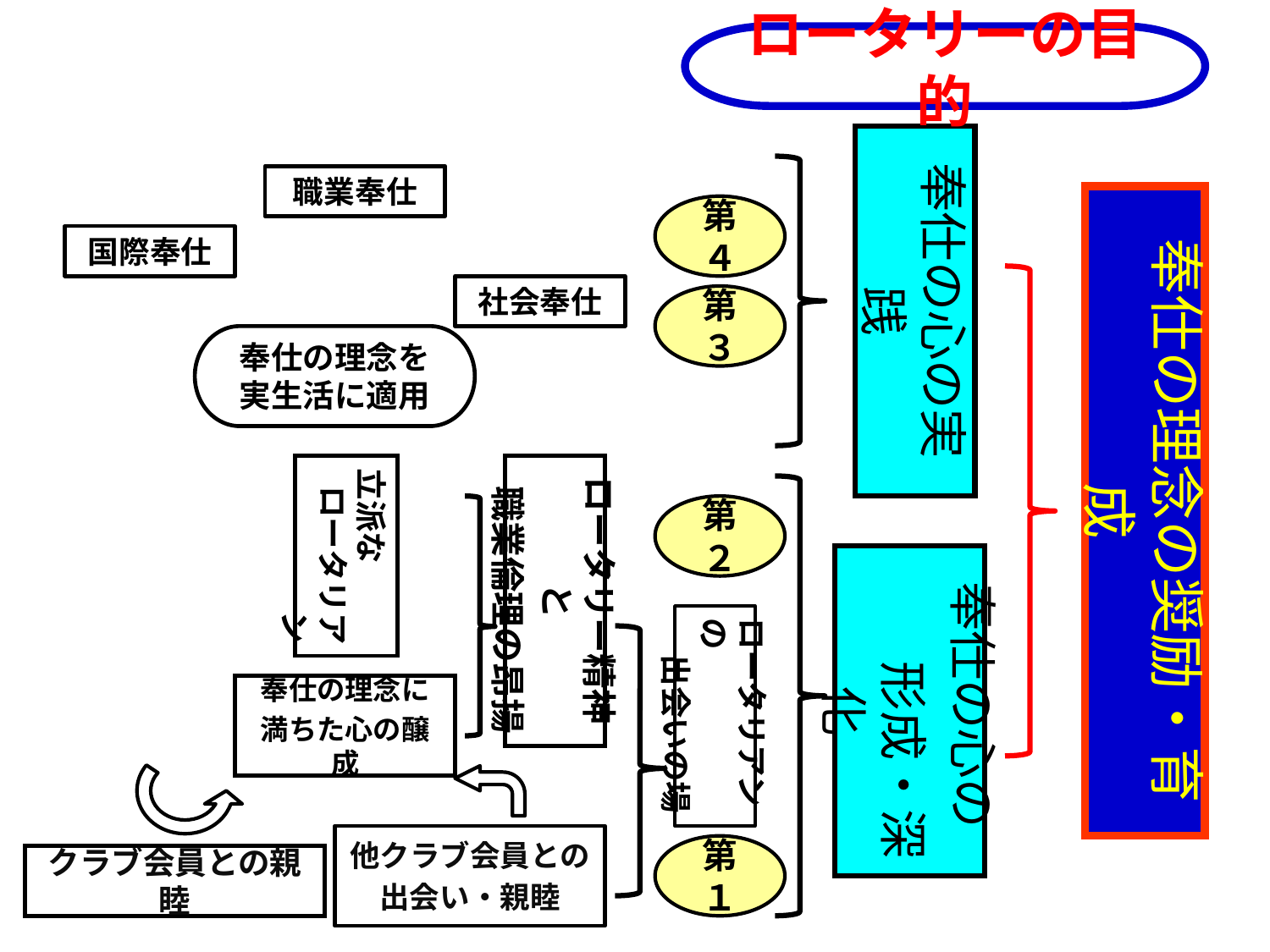

ロータリーの目的
奉仕の心の実践

職業奉仕
 奉仕の理念の奨励・育成
第４
国際奉仕

社会奉仕
第３
奉仕の理念を
実生活に適用
立派な
ロータリアン
ロータリー精神と
職業倫理の昂揚

第２

 奉仕の心の
　　形成・深化
ロータリアンの
   出会いの場

奉仕の理念に
満ちた心の醸成

他クラブ会員との
出会い・親睦
第１
クラブ会員との親睦